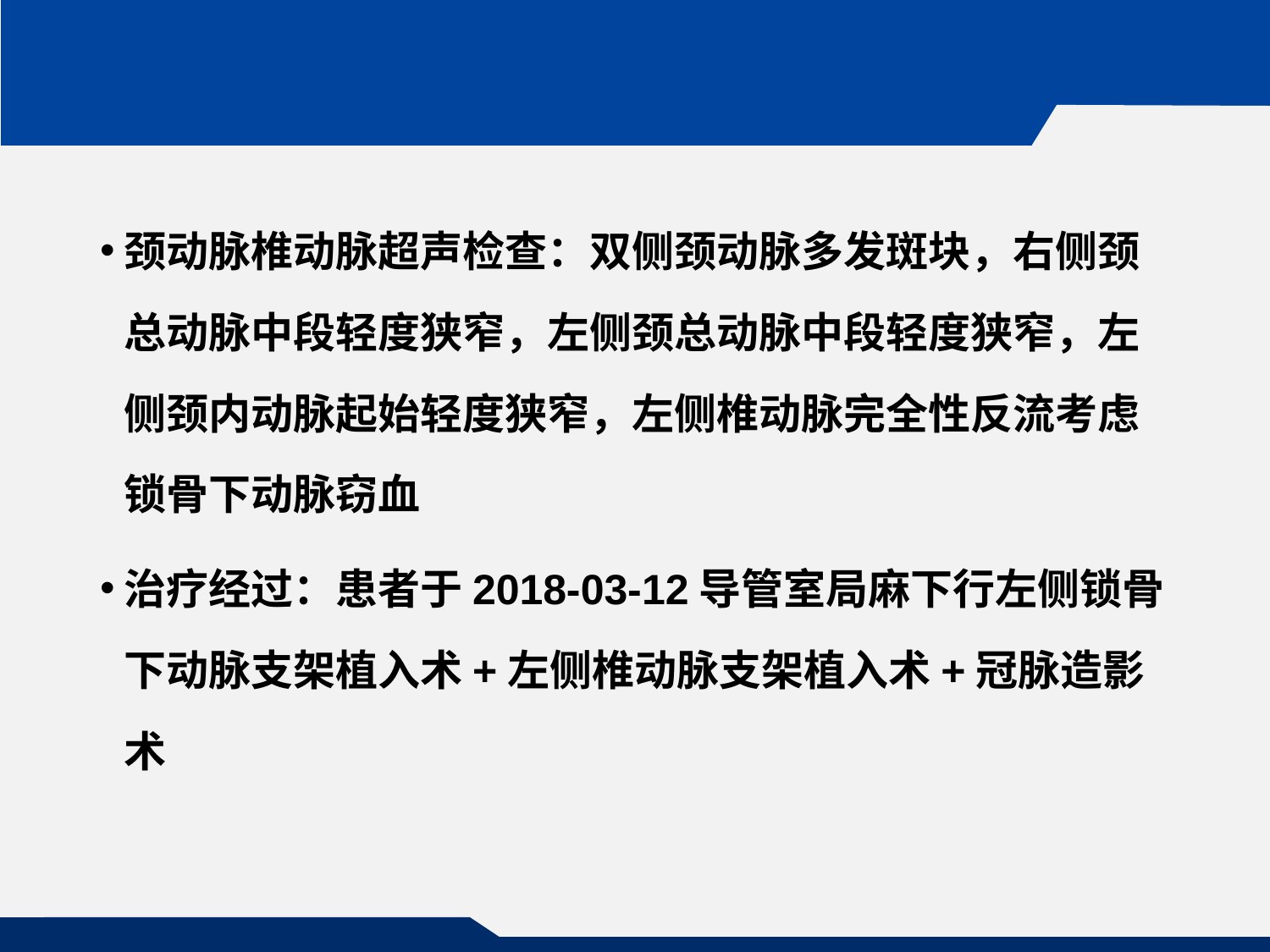

#
颈动脉椎动脉超声检查：双侧颈动脉多发斑块，右侧颈总动脉中段轻度狭窄，左侧颈总动脉中段轻度狭窄，左侧颈内动脉起始轻度狭窄，左侧椎动脉完全性反流考虑锁骨下动脉窃血
治疗经过：患者于2018-03-12导管室局麻下行左侧锁骨下动脉支架植入术+左侧椎动脉支架植入术+冠脉造影术